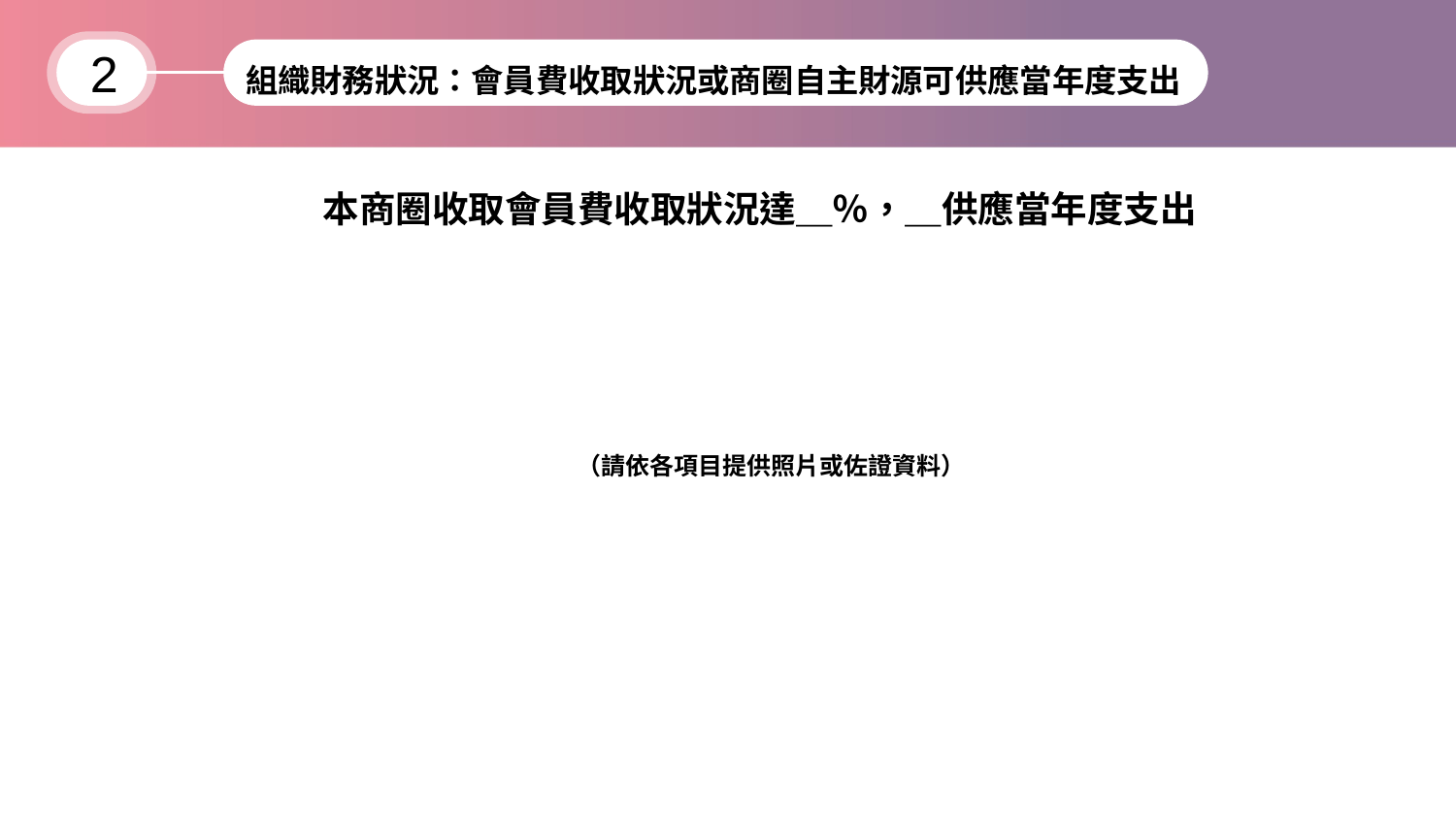

2
組織財務狀況：會員費收取狀況或商圈自主財源可供應當年度支出

本商圈收取會員費收取狀況達＿％，＿供應當年度支出

（請依各項目提供照片或佐證資料）